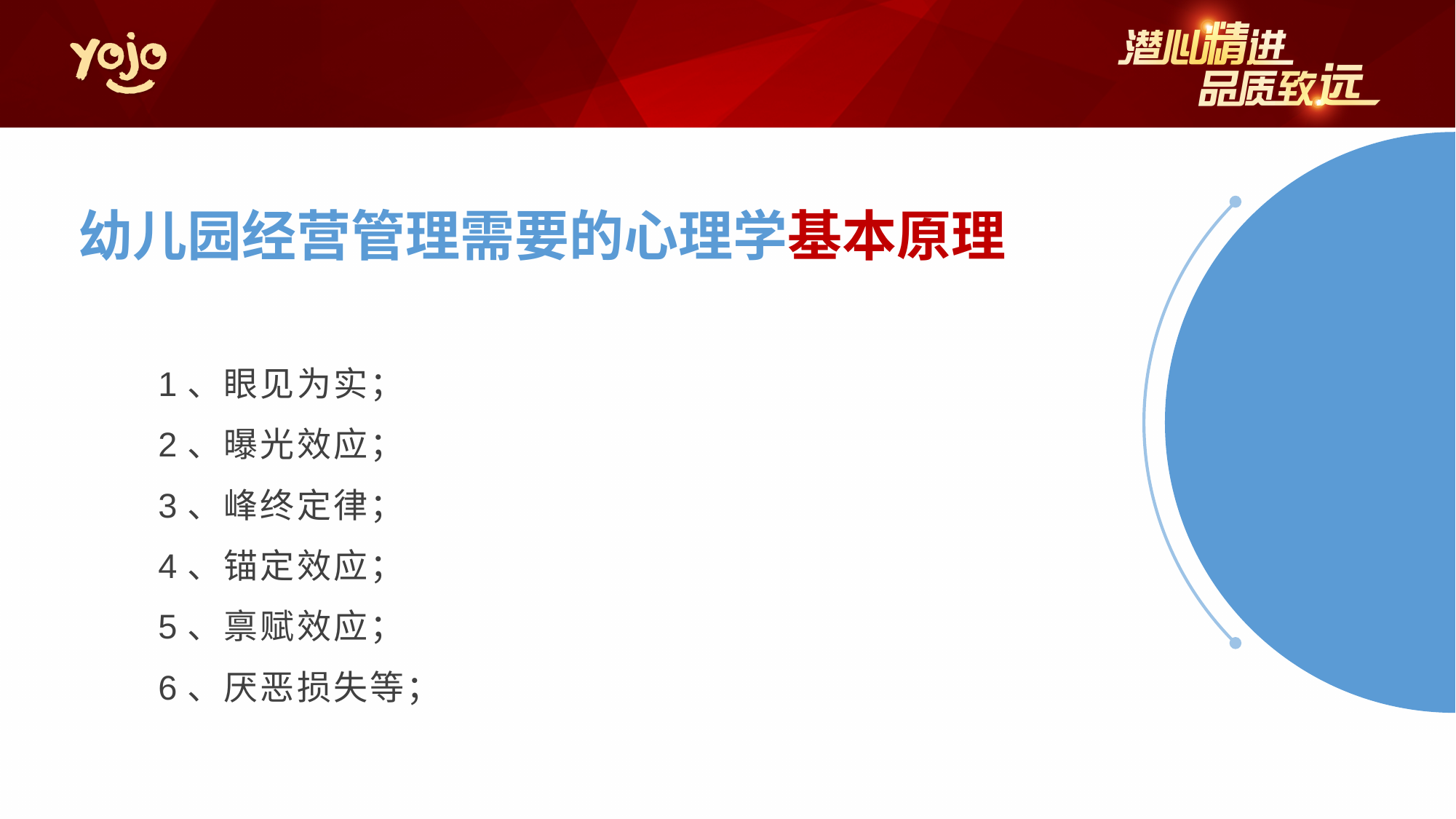

幼儿园经营管理需要的心理学基本原理

1、眼见为实；
2、曝光效应；
3、峰终定律；
4、锚定效应；
5、禀赋效应；
6、厌恶损失等；